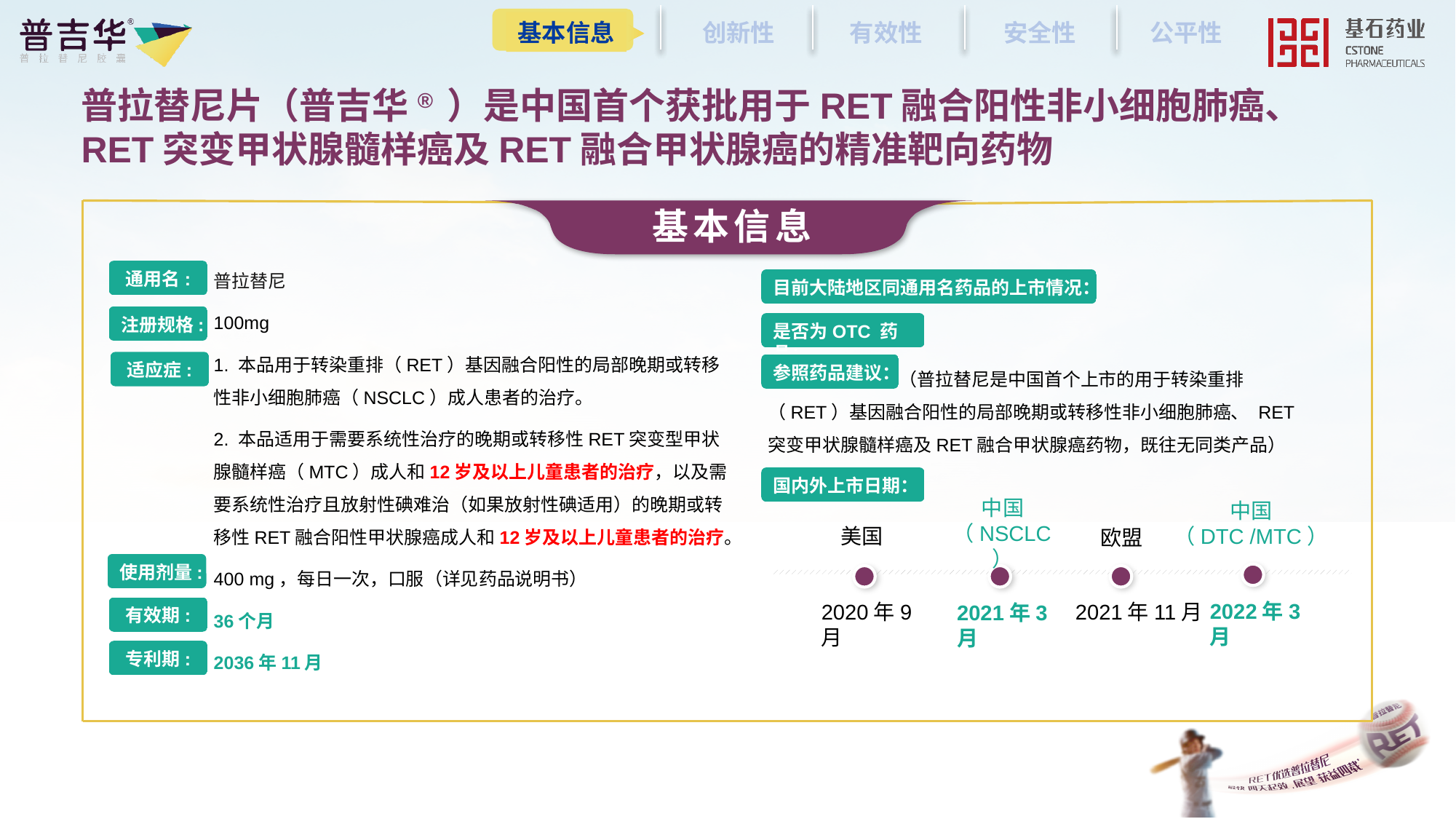

|  |  |  |  |  |
| --- | --- | --- | --- | --- |

基本信息
创新性
有效性
安全性
公平性

# 普拉替尼片（普吉华® ）是中国首个获批用于RET融合阳性非小细胞肺癌、 RET突变甲状腺髓样癌及RET融合甲状腺癌的精准靶向药物
基本信息

普拉替尼
100mg
1. 本品用于转染重排（RET）基因融合阳性的局部晚期或转移性非小细胞肺癌（NSCLC）成人患者的治疗。
2. 本品适用于需要系统性治疗的晚期或转移性RET突变型甲状腺髓样癌（MTC）成人和12岁及以上儿童患者的治疗，以及需要系统性治疗且放射性碘难治（如果放射性碘适用）的晚期或转移性RET融合阳性甲状腺癌成人和12岁及以上儿童患者的治疗。
400 mg，每日一次，口服（详见药品说明书）
36个月
2036年11月
通用名:
                                                               无
                               否
                           无（普拉替尼是中国首个上市的用于转染重排（RET）基因融合阳性的局部晚期或转移性非小细胞肺癌、 RET突变甲状腺髓样癌及RET融合甲状腺癌药物，既往无同类产品）

目前大陆地区同通用名药品的上市情况：
注册规格:
是否为OTC 药品：
适应症:
参照药品建议：
国内外上市日期：
中国（NSCLC）
中国
（DTC /MTC）
美国
欧盟
使用剂量:

2022年3月
2020年9月
2021年11月
2021年3月
有效期:
专利期: